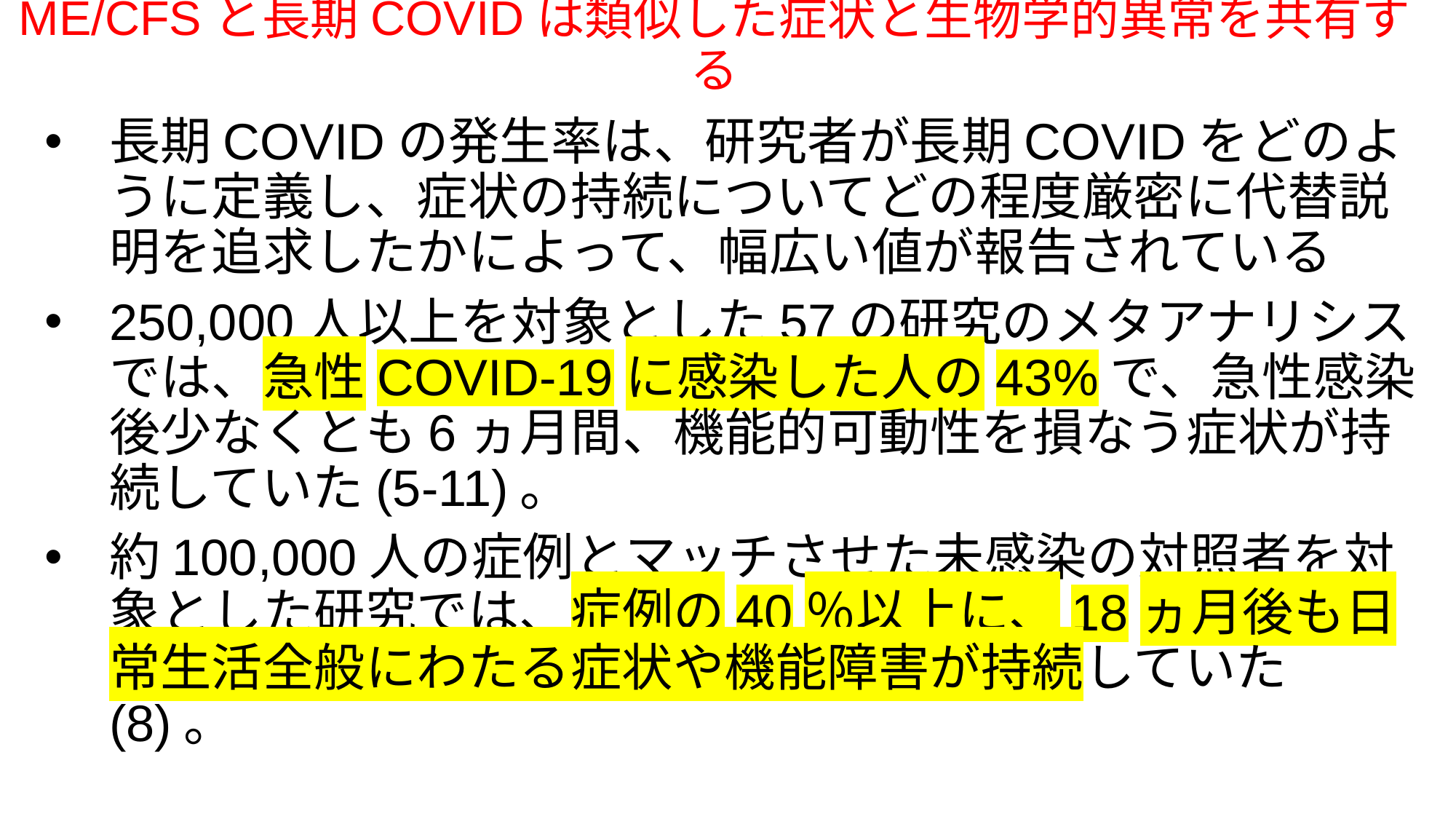

# ME/CFSと長期COVIDは類似した症状と生物学的異常を共有する
長期COVIDの発生率は、研究者が長期COVIDをどのように定義し、症状の持続についてどの程度厳密に代替説明を追求したかによって、幅広い値が報告されている
250,000人以上を対象とした57の研究のメタアナリシスでは、急性COVID-19に感染した人の43%で、急性感染後少なくとも6ヵ月間、機能的可動性を損なう症状が持続していた(5‐11)。
約100,000人の症例とマッチさせた未感染の対照者を対象とした研究では、症例の40％以上に、18ヵ月後も日常生活全般にわたる症状や機能障害が持続していた(8)。